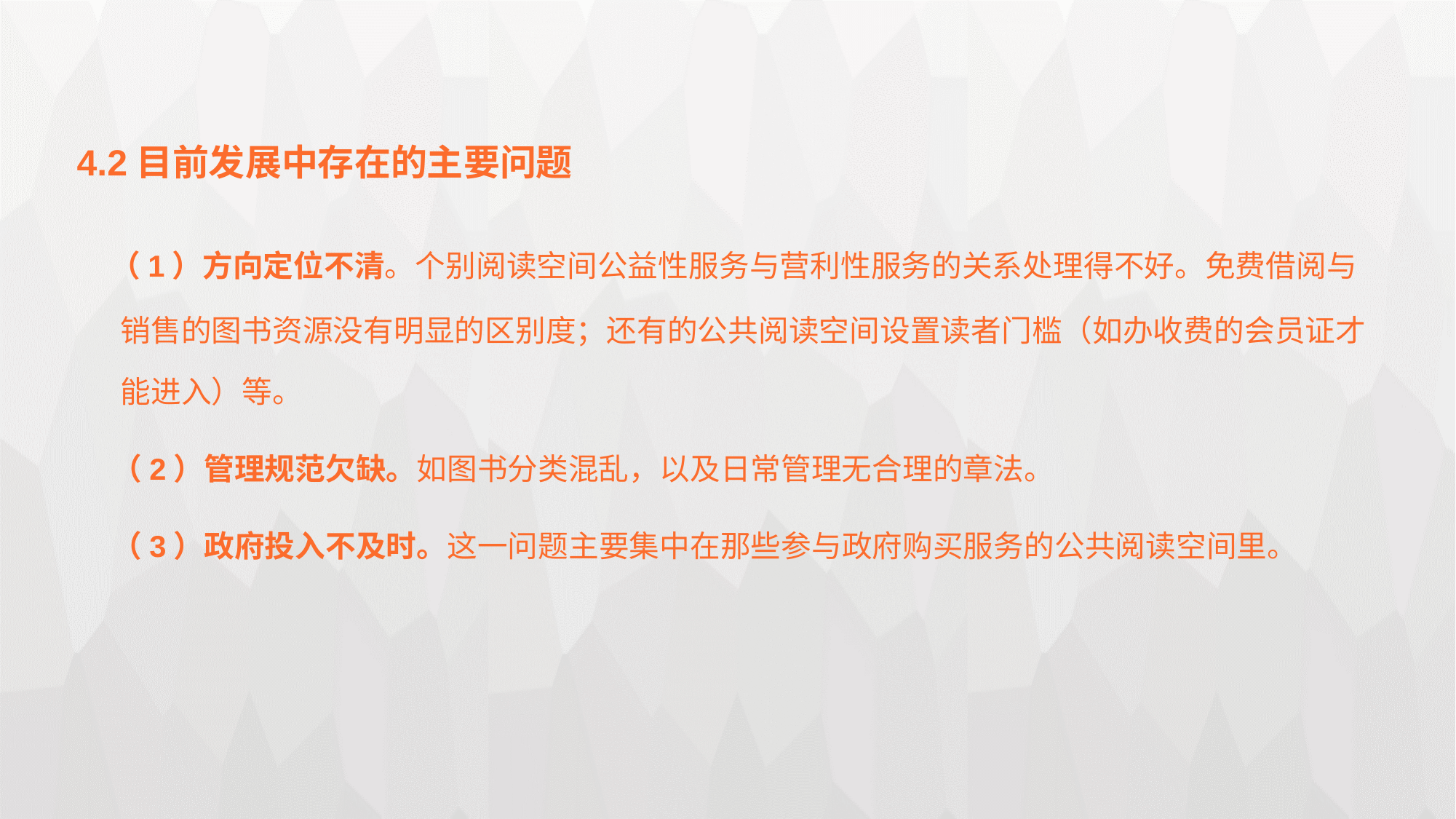

4.2目前发展中存在的主要问题
   （1）方向定位不清。个别阅读空间公益性服务与营利性服务的关系处理得不好。免费借阅与销售的图书资源没有明显的区别度；还有的公共阅读空间设置读者门槛（如办收费的会员证才能进入）等。
    （2）管理规范欠缺。如图书分类混乱，以及日常管理无合理的章法。
    （3）政府投入不及时。这一问题主要集中在那些参与政府购买服务的公共阅读空间里。